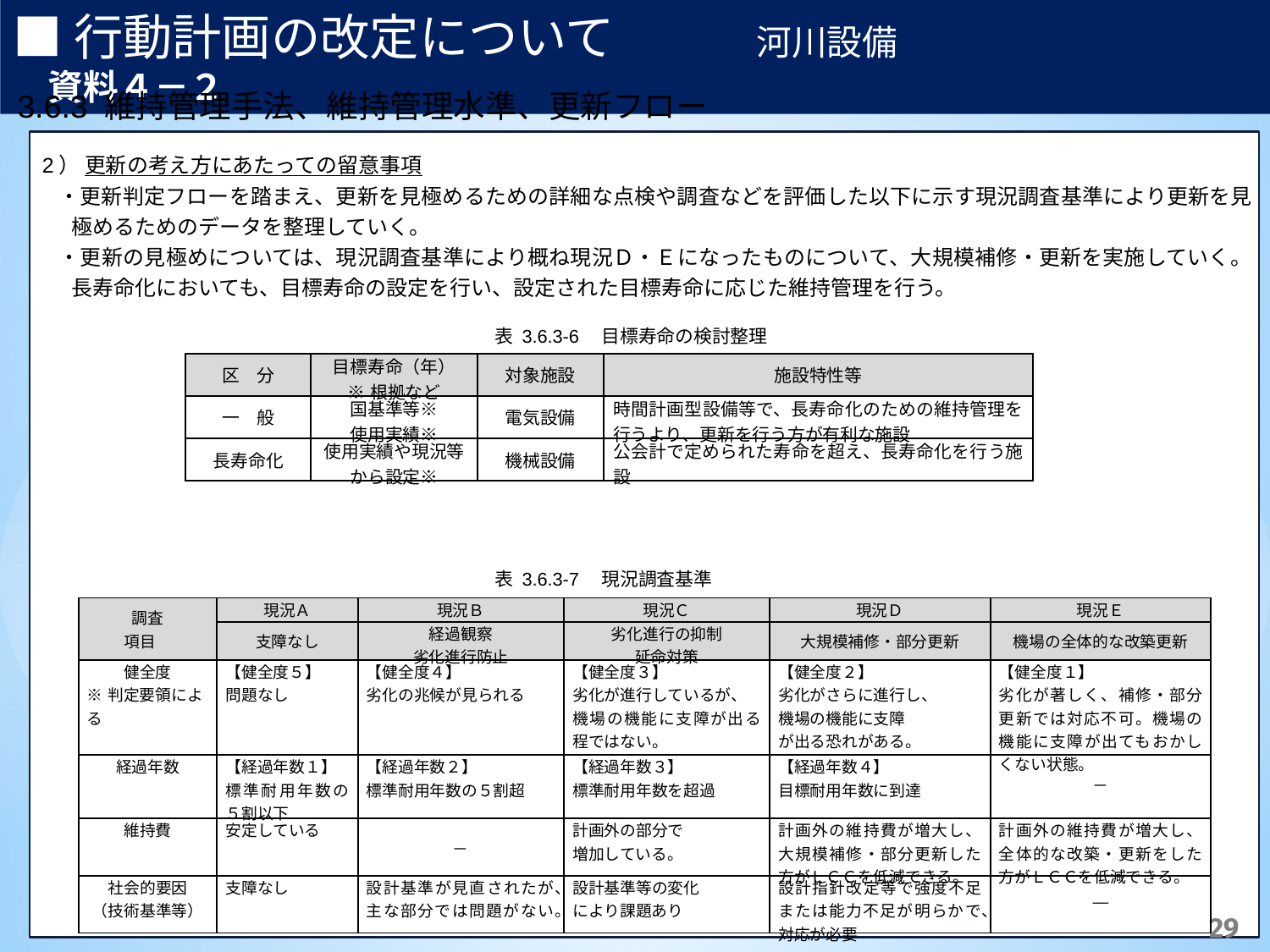

■行動計画の改定について　　　　河川設備　　　　　　　　　　　資料４－２
3.6.3 維持管理手法、維持管理水準、更新フロー

2） 更新の考え方にあたっての留意事項
・更新判定フローを踏まえ、更新を見極めるための詳細な点検や調査などを評価した以下に示す現況調査基準により更新を見極めるためのデータを整理していく。
・更新の見極めについては、現況調査基準により概ね現況Ｄ・Ｅになったものについて、大規模補修・更新を実施していく。長寿命化においても、目標寿命の設定を行い、設定された目標寿命に応じた維持管理を行う。
表 3.6.3-6　目標寿命の検討整理
| 区　分 | 目標寿命（年） ※根拠など | 対象施設 | 施設特性等 |
| --- | --- | --- | --- |
| 一　般 | 国基準等※ 使用実績※ | 電気設備 | 時間計画型設備等で、長寿命化のための維持管理を行うより、更新を行う方が有利な施設 |
| 長寿命化 | 使用実績や現況等から設定※ | 機械設備 | 公会計で定められた寿命を超え、長寿命化を行う施設 |
表 3.6.3-7　現況調査基準
| 調査 項目 | 現況Ａ | 現況Ｂ | 現況Ｃ | 現況Ｄ | 現況Ｅ |
| --- | --- | --- | --- | --- | --- |
|  | 支障なし | 経過観察 劣化進行防止 | 劣化進行の抑制 延命対策 | 大規模補修・部分更新 | 機場の全体的な改築更新 |
| 健全度 ※判定要領による | 【健全度５】 問題なし | 【健全度４】 劣化の兆候が見られる | 【健全度３】 劣化が進行しているが、 機場の機能に支障が出る程ではない。 | 【健全度２】 劣化がさらに進行し、 機場の機能に支障 が出る恐れがある。 | 【健全度１】 劣化が著しく、補修・部分更新では対応不可。機場の機能に支障が出てもおかしくない状態。 |
| 経過年数 | 【経過年数１】 標準耐用年数の５割以下 | 【経過年数２】 標準耐用年数の５割超 | 【経過年数３】 標準耐用年数を超過 | 【経過年数４】 目標耐用年数に到達 | － |
| 維持費 | 安定している | － | 計画外の部分で 増加している。 | 計画外の維持費が増大し、大規模補修・部分更新した方がＬＣＣを低減できる。 | 計画外の維持費が増大し、全体的な改築・更新をした方がＬＣＣを低減できる。 |
| 社会的要因 （技術基準等） | 支障なし | 設計基準が見直されたが、 主な部分では問題がない。 | 設計基準等の変化 により課題あり | 設計指針改定等で強度不足または能力不足が明らかで、対応が必要 | ― |

29